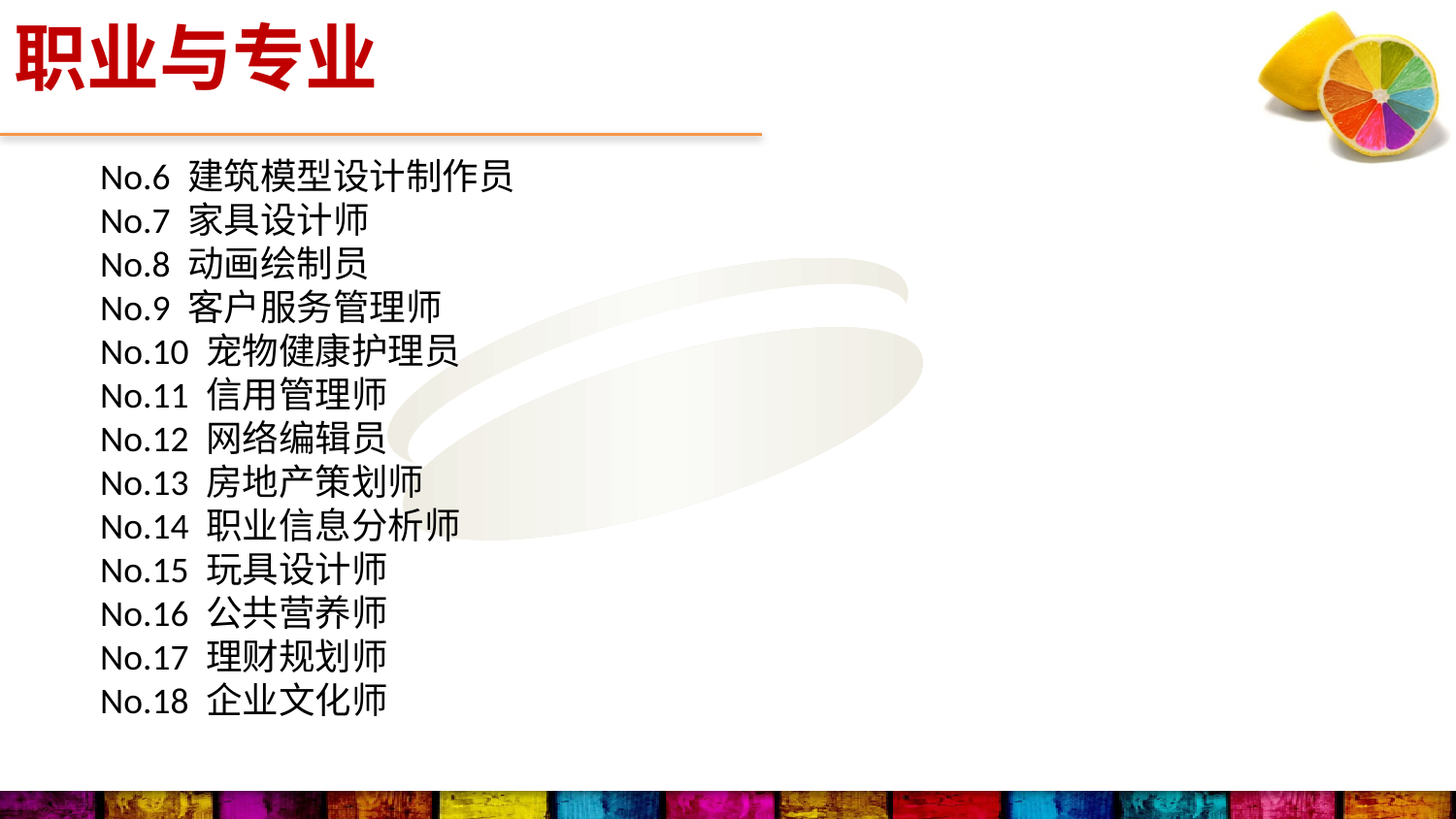

职业与专业

No.6 建筑模型设计制作员
No.7 家具设计师
No.8 动画绘制员
No.9 客户服务管理师
No.10 宠物健康护理员
No.11 信用管理师
No.12 网络编辑员
No.13 房地产策划师
No.14 职业信息分析师
No.15 玩具设计师
No.16 公共营养师
No.17 理财规划师
No.18 企业文化师
FPA性格色彩的使命